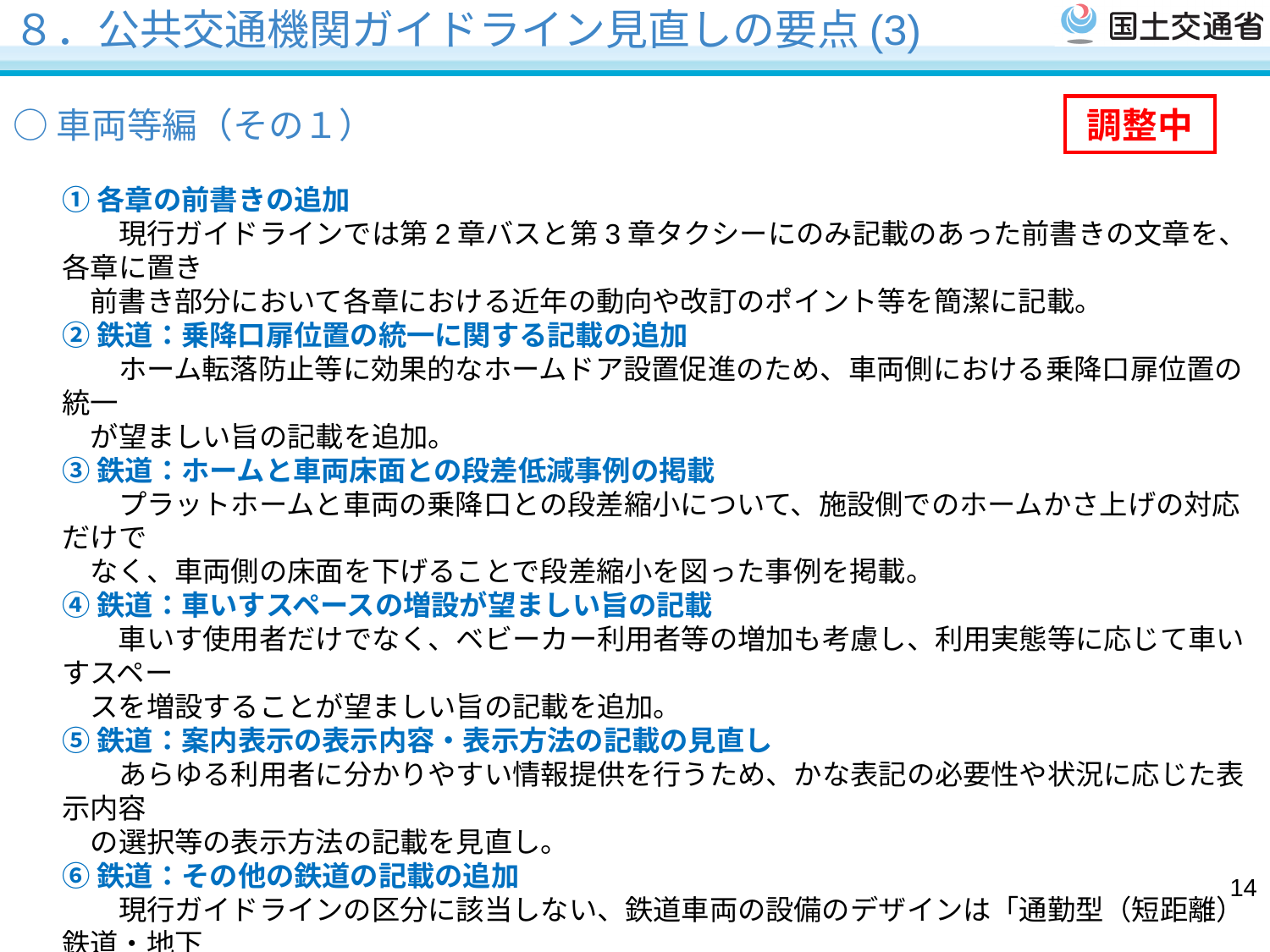

８．公共交通機関ガイドライン見直しの要点(3)
# ○車両等編（その１）
調整中
①各章の前書きの追加
　　現行ガイドラインでは第2章バスと第3章タクシーにのみ記載のあった前書きの文章を、各章に置き
　前書き部分において各章における近年の動向や改訂のポイント等を簡潔に記載。
②鉄道：乗降口扉位置の統一に関する記載の追加
　　ホーム転落防止等に効果的なホームドア設置促進のため、車両側における乗降口扉位置の統一
　が望ましい旨の記載を追加。
③鉄道：ホームと車両床面との段差低減事例の掲載
　　プラットホームと車両の乗降口との段差縮小について、施設側でのホームかさ上げの対応だけで
　なく、車両側の床面を下げることで段差縮小を図った事例を掲載。
④鉄道：車いすスペースの増設が望ましい旨の記載
　　車いす使用者だけでなく、ベビーカー利用者等の増加も考慮し、利用実態等に応じて車いすスペー
　スを増設することが望ましい旨の記載を追加。
⑤鉄道：案内表示の表示内容・表示方法の記載の見直し
　　あらゆる利用者に分かりやすい情報提供を行うため、かな表記の必要性や状況に応じた表示内容
　の選択等の表示方法の記載を見直し。
⑥鉄道：その他の鉄道の記載の追加
　　現行ガイドラインの区分に該当しない、鉄道車両の設備のデザインは「通勤型（短距離）鉄道・地下
　鉄」に準ずることを「その他の鉄道」の項目を追加。
14